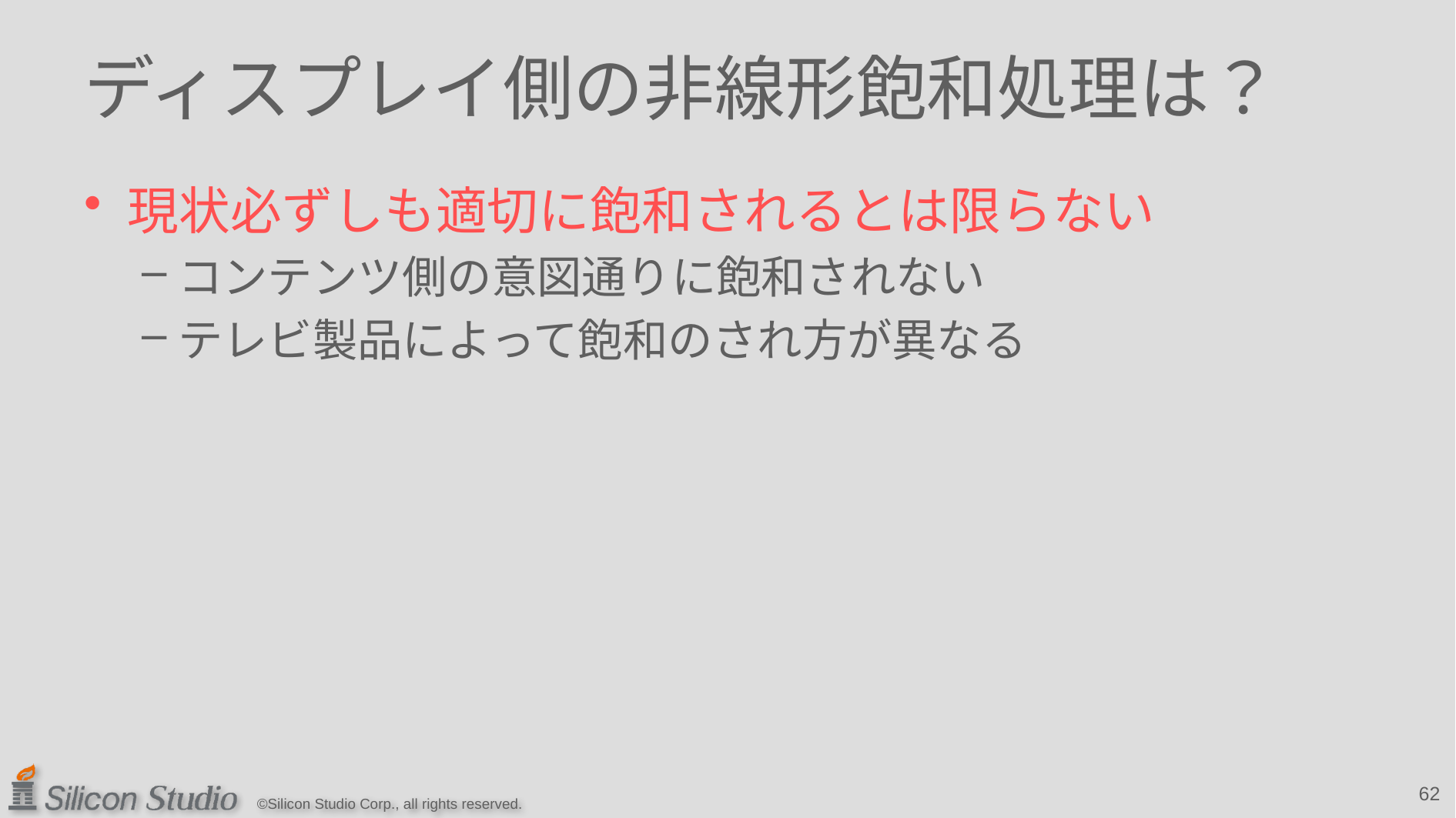

# ディスプレイ側の非線形飽和処理は？
現状必ずしも適切に飽和されるとは限らない
コンテンツ側の意図通りに飽和されない
テレビ製品によって飽和のされ方が異なる
62